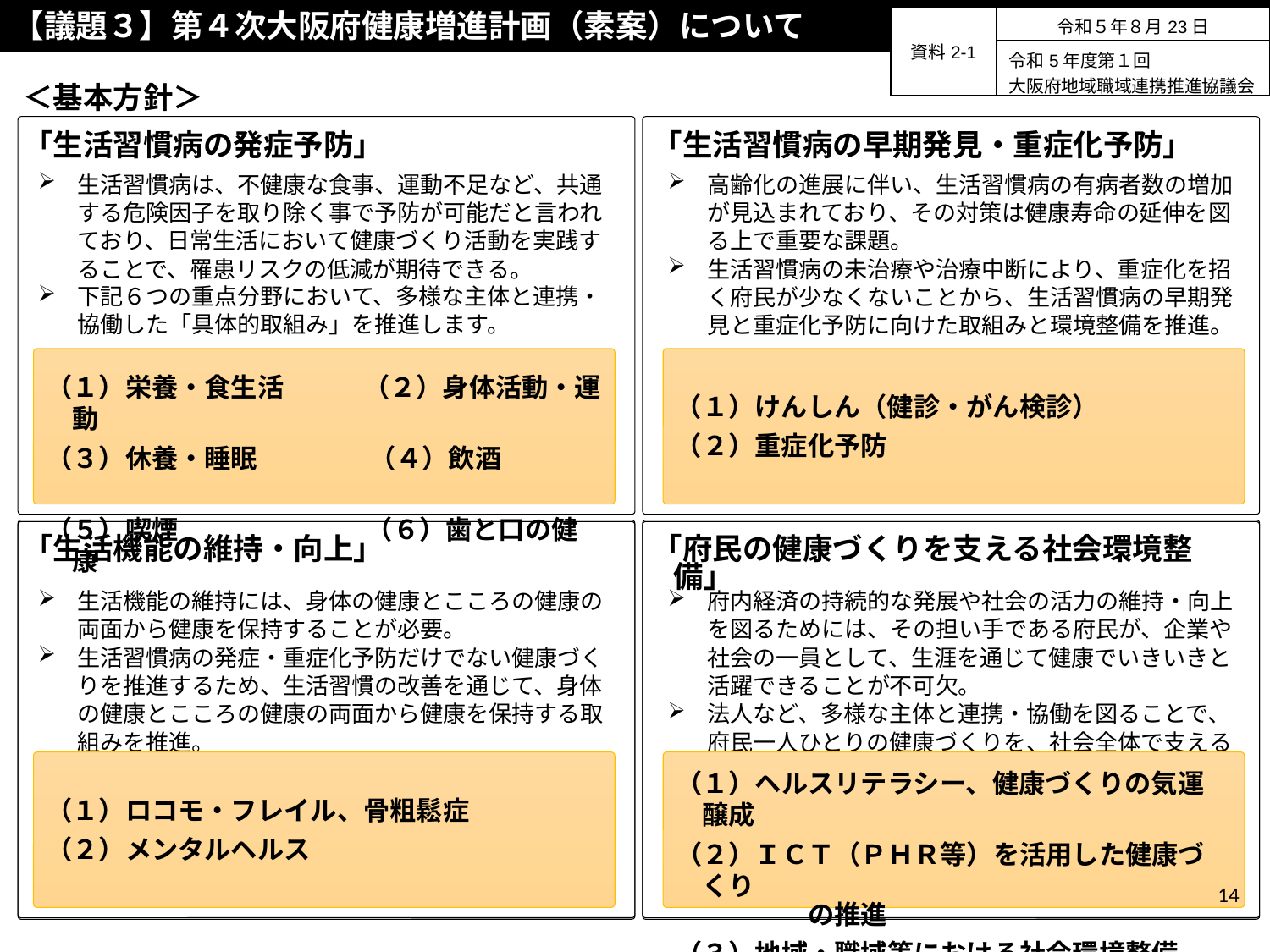

【議題３】第４次大阪府健康増進計画（素案）について
| 資料2-1 | 令和５年８月23日 |
| --- | --- |
|  | 令和5年度第１回 大阪府地域職域連携推進協議会 |
＜基本方針＞

「生活習慣病の発症予防」
「生活習慣病の早期発見・重症化予防」
生活習慣病は、不健康な食事、運動不足など、共通する危険因子を取り除く事で予防が可能だと言われており、日常生活において健康づくり活動を実践することで、罹患リスクの低減が期待できる。
下記６つの重点分野において、多様な主体と連携・協働した「具体的取組み」を推進します。
高齢化の進展に伴い、生活習慣病の有病者数の増加が見込まれており、その対策は健康寿命の延伸を図る上で重要な課題。
生活習慣病の未治療や治療中断により、重症化を招く府民が少なくないことから、生活習慣病の早期発見と重症化予防に向けた取組みと環境整備を推進。

（１）栄養・食生活　　　（２）身体活動・運動
（３）休養・睡眠　　　　 （４）飲酒
（５）喫煙　　　　　　     （６）歯と口の健康
（１）けんしん（健診・がん検診）
（２）重症化予防

「生活機能の維持・向上」
「府民の健康づくりを支える社会環境整備」
生活機能の維持には、身体の健康とこころの健康の両面から健康を保持することが必要。
生活習慣病の発症・重症化予防だけでない健康づくりを推進するため、生活習慣の改善を通じて、身体の健康とこころの健康の両面から健康を保持する取組みを推進。
府内経済の持続的な発展や社会の活力の維持・向上を図るためには、その担い手である府民が、企業や社会の一員として、生涯を通じて健康でいきいきと活躍できることが不可欠。
法人など、多様な主体と連携・協働を図ることで、府民一人ひとりの健康づくりを、社会全体で支える取組みを推進。

（１）ヘルスリテラシー、健康づくりの気運醸成
（２）ＩＣＴ（ＰＨＲ等）を活用した健康づくり
　　　　　の推進
（３）地域・職域等における社会環境整備
（１）ロコモ・フレイル、骨粗鬆症
（２）メンタルヘルス
14